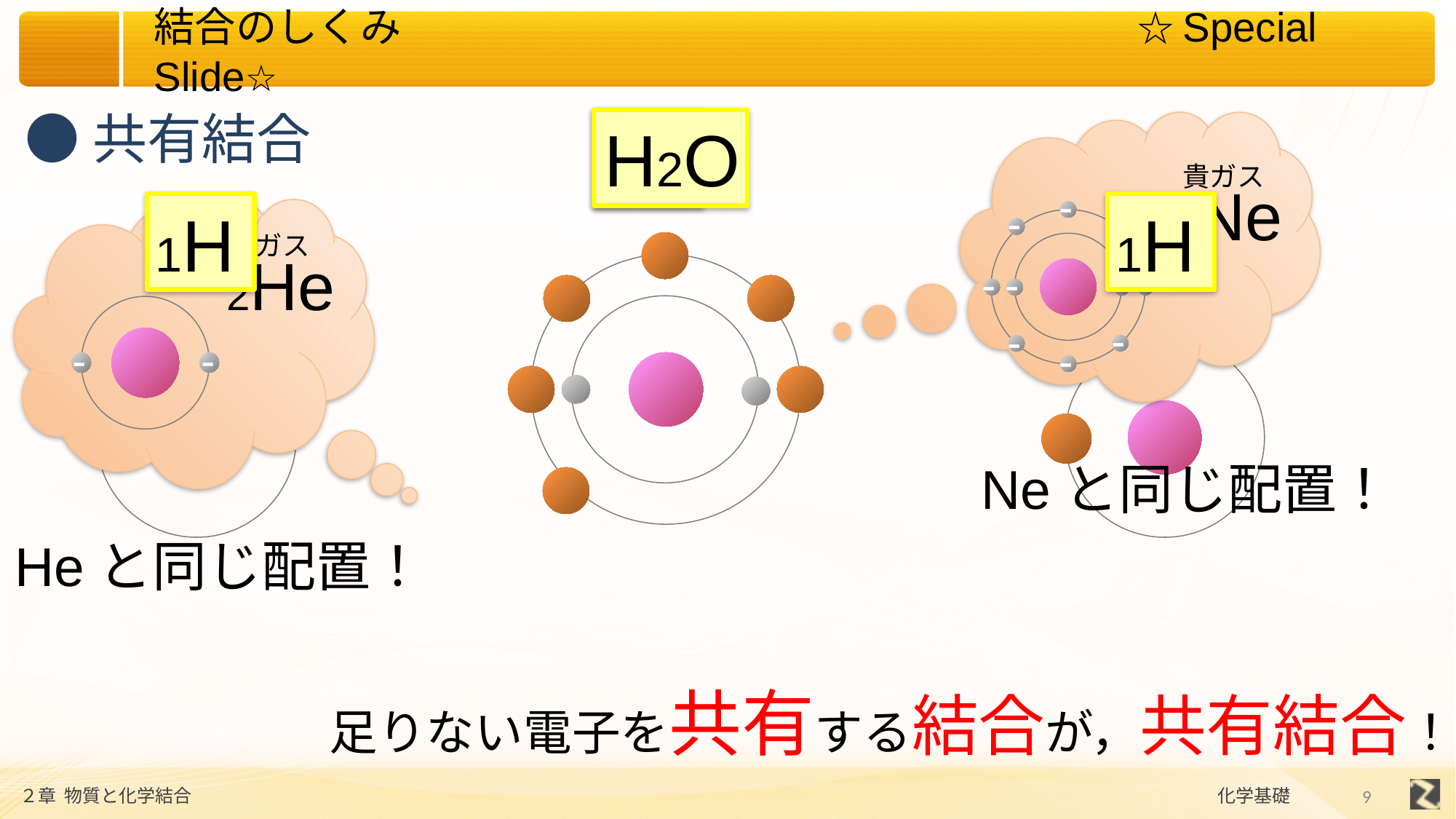

●共有結合
8O

1H

1H
H2O

10Ne

貴ガス
‐
‐
‐
‐
‐
‐
‐
‐
‐
‐

2He

貴ガス
‐
‐

Neと同じ配置！
Heと同じ配置！
足りない電子を共有する結合が，共有結合！